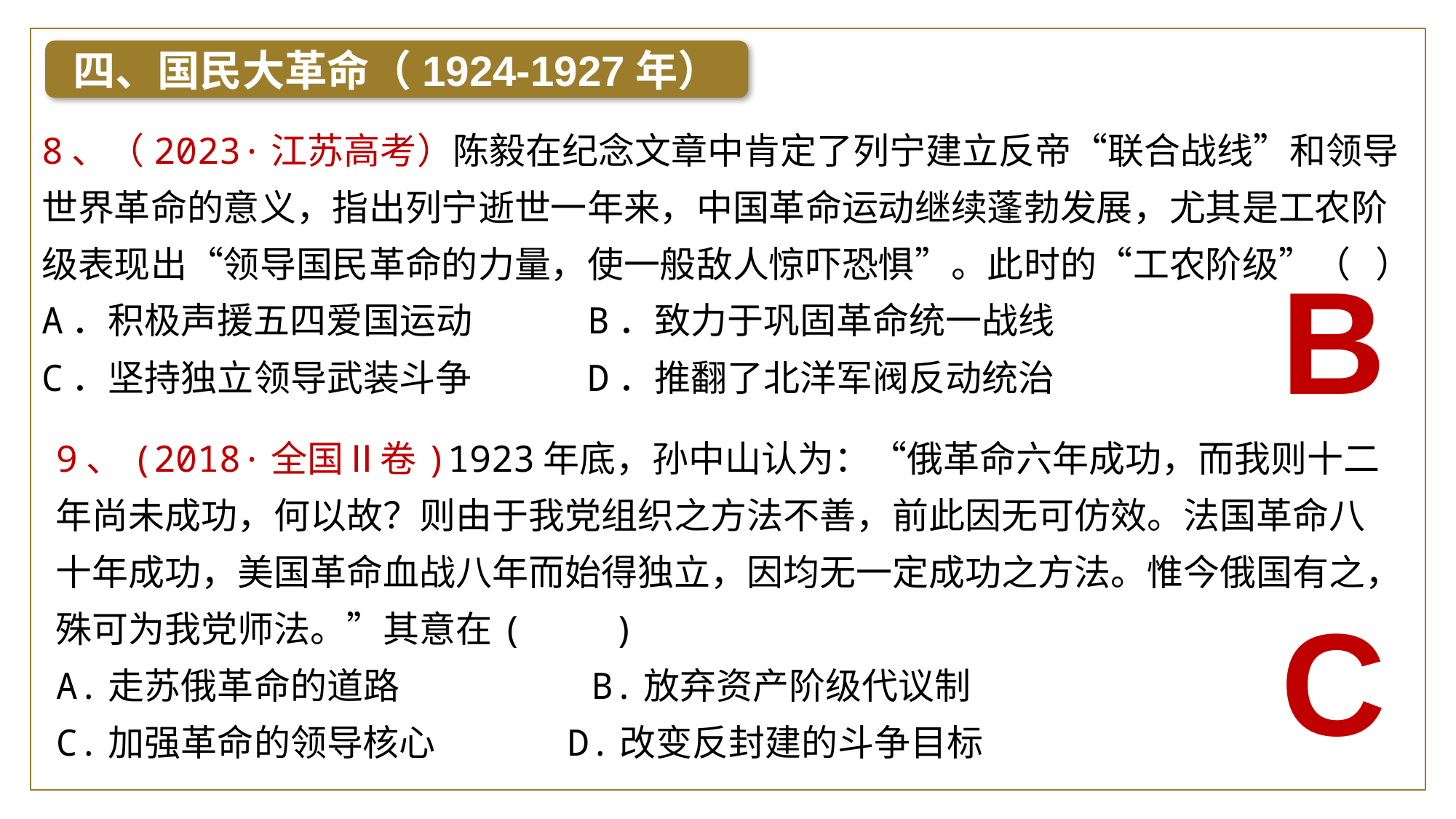

四、国民大革命（1924-1927年）
8、（2023·江苏高考）陈毅在纪念文章中肯定了列宁建立反帝“联合战线”和领导世界革命的意义，指出列宁逝世一年来，中国革命运动继续蓬勃发展，尤其是工农阶级表现出“领导国民革命的力量，使一般敌人惊吓恐惧”。此时的“工农阶级”（   ）
A．积极声援五四爱国运动             B．致力于巩固革命统一战线
C．坚持独立领导武装斗争             D．推翻了北洋军阀反动统治
B
9、(2018·全国Ⅱ卷)1923年底，孙中山认为：“俄革命六年成功，而我则十二年尚未成功，何以故？则由于我党组织之方法不善，前此因无可仿效。法国革命八十年成功，美国革命血战八年而始得独立，因均无一定成功之方法。惟今俄国有之，殊可为我党师法。”其意在(　　)
A.走苏俄革命的道路	           B.放弃资产阶级代议制
C.加强革命的领导核心               D.改变反封建的斗争目标
C